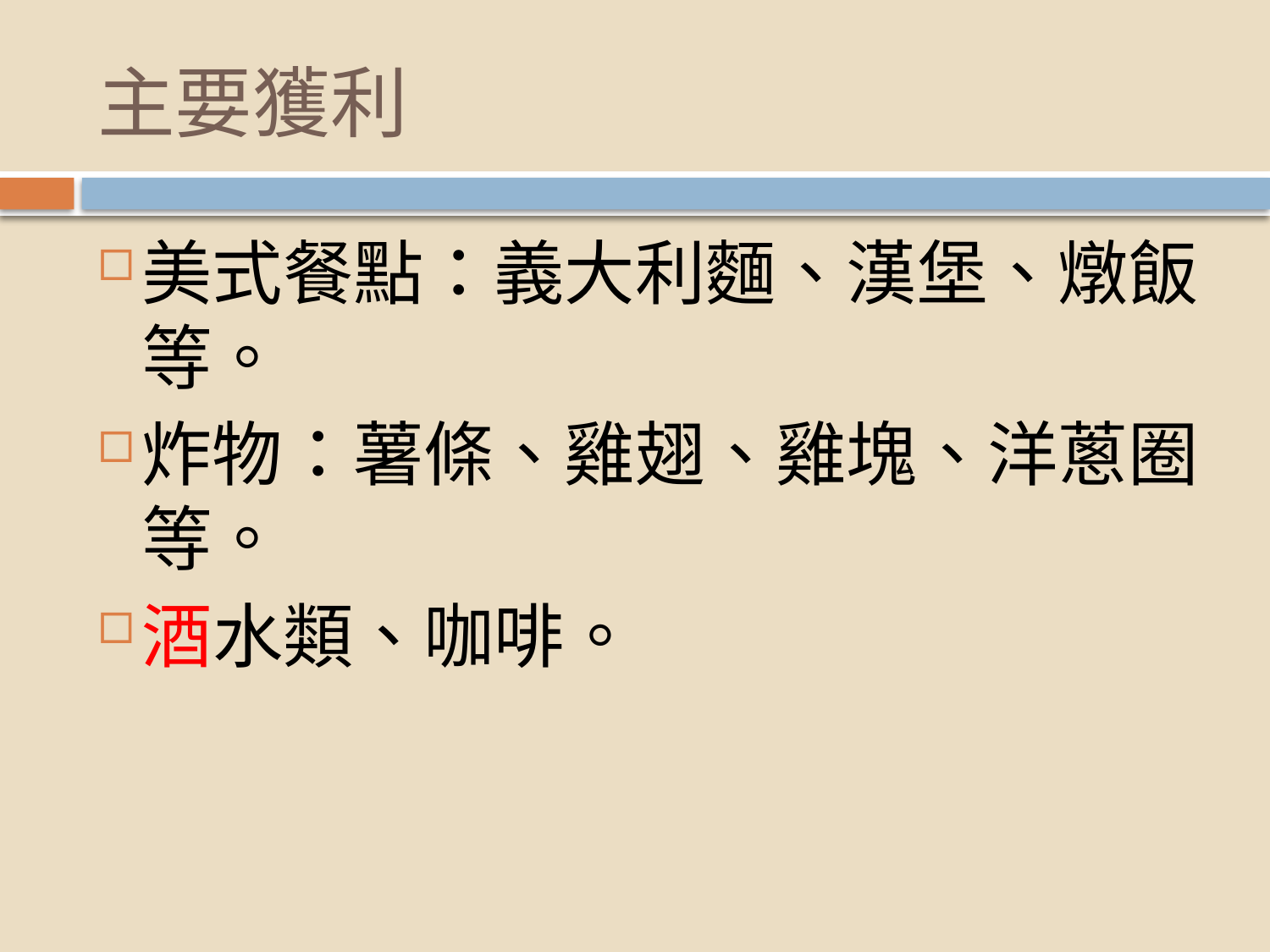

# 主要獲利
美式餐點：義大利麵、漢堡、燉飯等。
炸物：薯條、雞翅、雞塊、洋蔥圈等。
酒水類、咖啡。